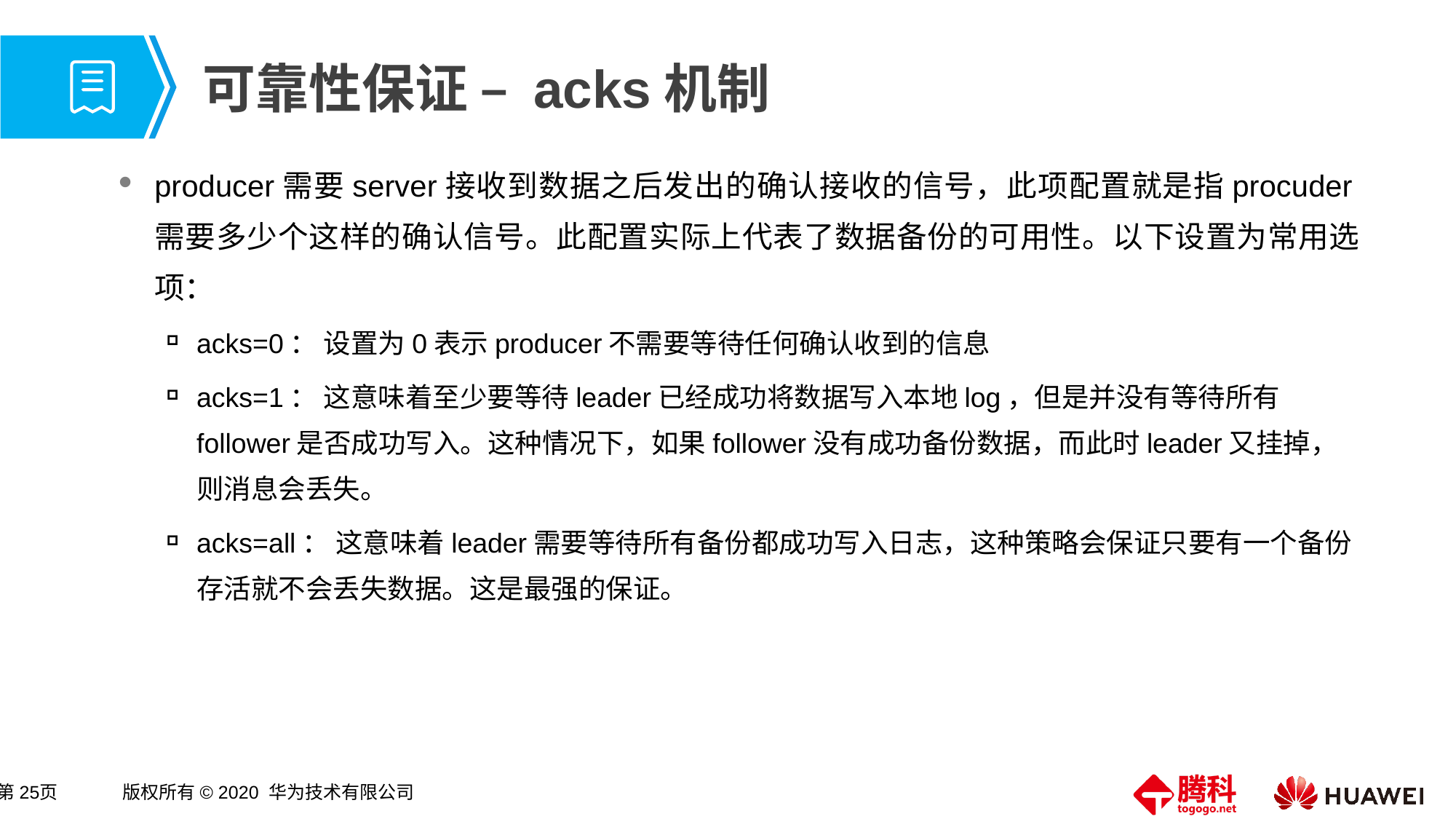

# 可靠性保证 – acks机制
producer需要server接收到数据之后发出的确认接收的信号，此项配置就是指procuder需要多少个这样的确认信号。此配置实际上代表了数据备份的可用性。以下设置为常用选项：
acks=0： 设置为0表示producer不需要等待任何确认收到的信息
acks=1： 这意味着至少要等待leader已经成功将数据写入本地log，但是并没有等待所有follower是否成功写入。这种情况下，如果follower没有成功备份数据，而此时leader又挂掉，则消息会丢失。
acks=all： 这意味着leader需要等待所有备份都成功写入日志，这种策略会保证只要有一个备份存活就不会丢失数据。这是最强的保证。